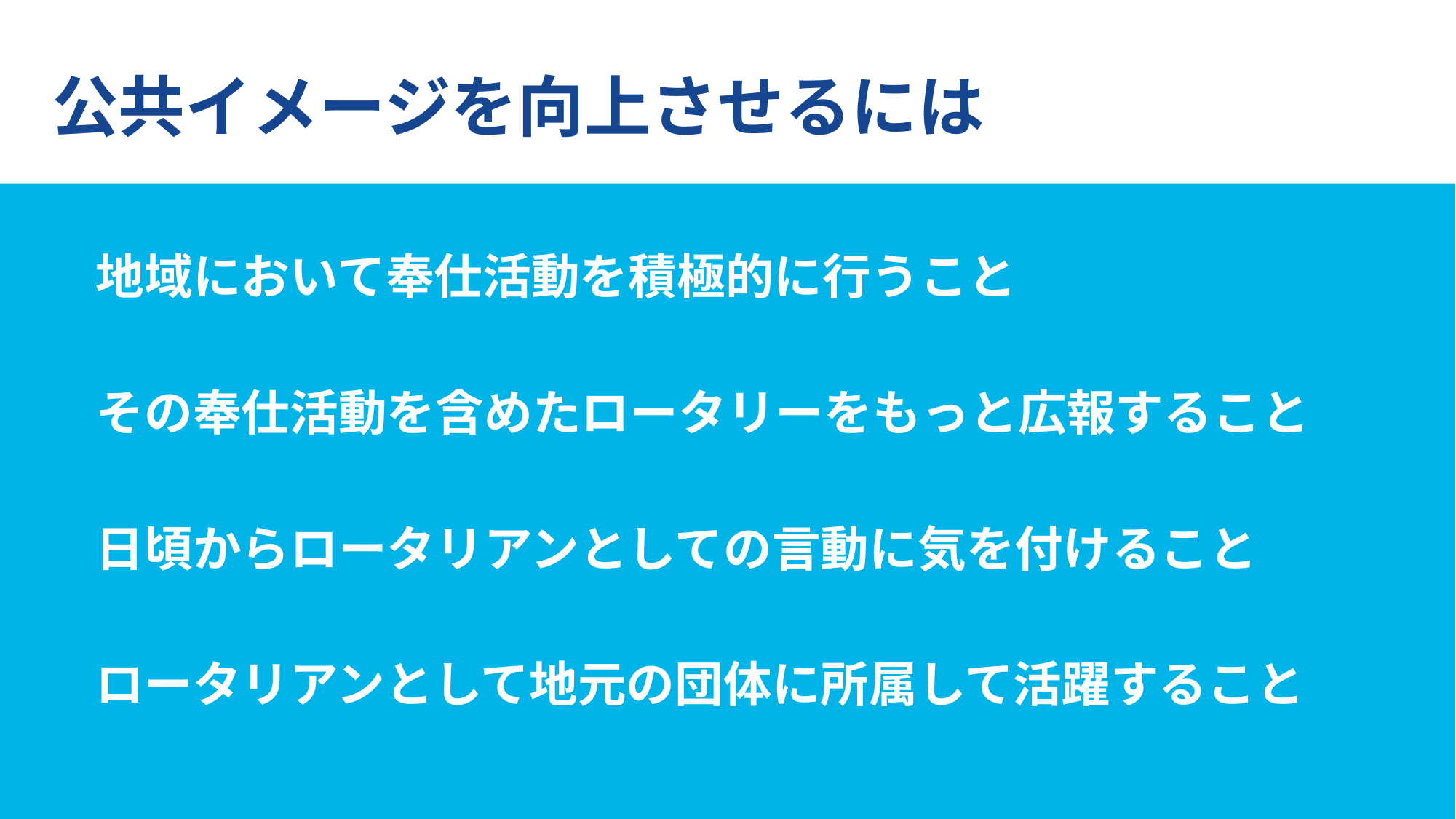

# 公共イメージを向上させるには
地域において奉仕活動を積極的に行うこと

その奉仕活動を含めたロータリーをもっと広報すること

日頃からロータリアンとしての言動に気を付けること

ロータリアンとして地元の団体に所属して活躍すること